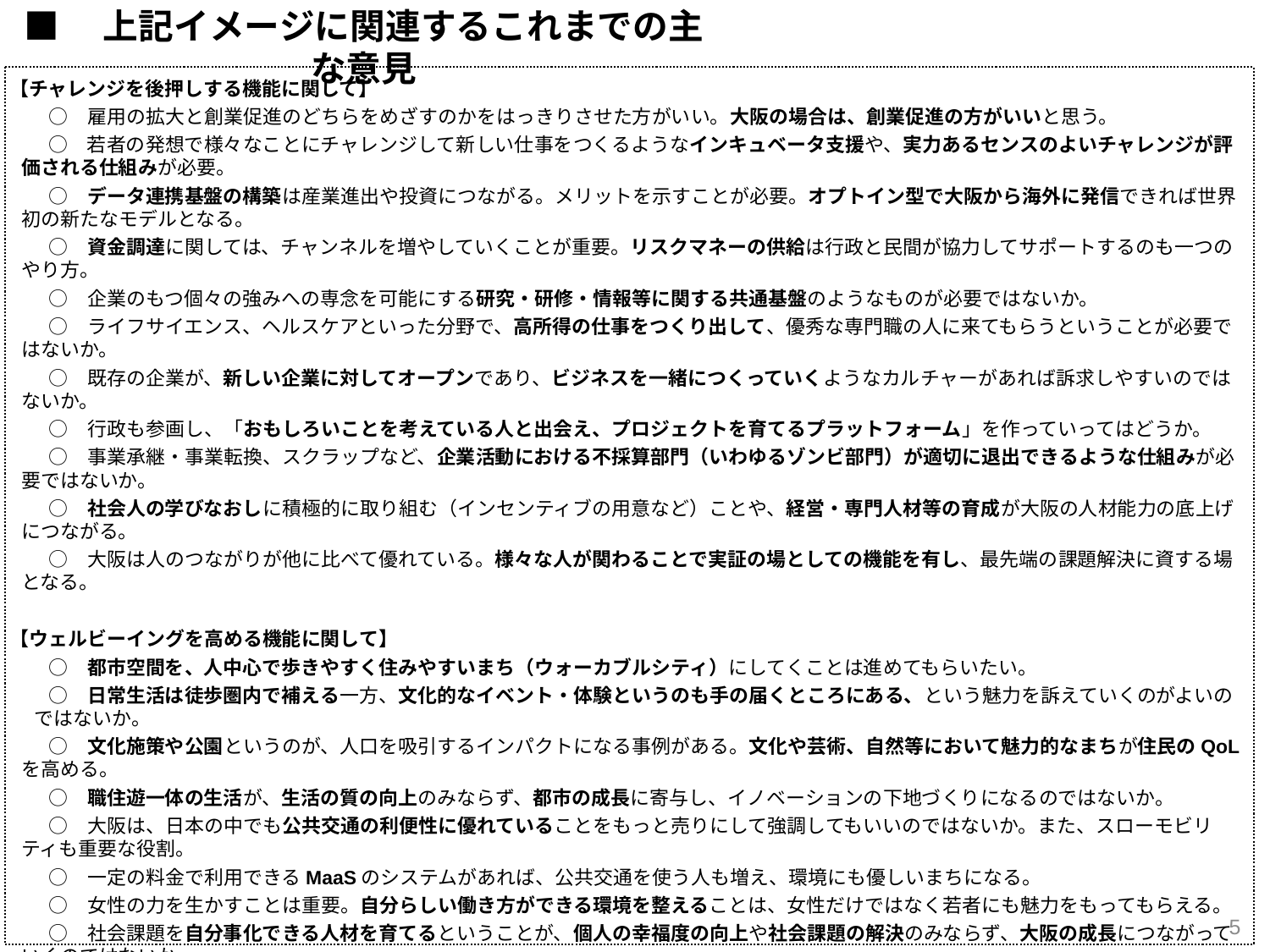

■　上記イメージに関連するこれまでの主な意見
【チャレンジを後押しする機能に関して】
　　○　雇用の拡大と創業促進のどちらをめざすのかをはっきりさせた方がいい。大阪の場合は、創業促進の方がいいと思う。
　　○　若者の発想で様々なことにチャレンジして新しい仕事をつくるようなインキュベータ支援や、実力あるセンスのよいチャレンジが評価される仕組みが必要。
　　○　データ連携基盤の構築は産業進出や投資につながる。メリットを示すことが必要。オプトイン型で大阪から海外に発信できれば世界初の新たなモデルとなる。
　　○　資金調達に関しては、チャンネルを増やしていくことが重要。リスクマネーの供給は行政と民間が協力してサポートするのも一つのやり方。
　　○　企業のもつ個々の強みへの専念を可能にする研究・研修・情報等に関する共通基盤のようなものが必要ではないか。
　　○　ライフサイエンス、ヘルスケアといった分野で、高所得の仕事をつくり出して、優秀な専門職の人に来てもらうということが必要ではないか。
　　○　既存の企業が、新しい企業に対してオープンであり、ビジネスを一緒につくっていくようなカルチャーがあれば訴求しやすいのではないか。
　　○　行政も参画し、「おもしろいことを考えている人と出会え、プロジェクトを育てるプラットフォーム」を作っていってはどうか。
　　○　事業承継・事業転換、スクラップなど、企業活動における不採算部門（いわゆるゾンビ部門）が適切に退出できるような仕組みが必要ではないか。
　　○　社会人の学びなおしに積極的に取り組む（インセンティブの用意など）ことや、経営・専門人材等の育成が大阪の人材能力の底上げにつながる。
　　○　大阪は人のつながりが他に比べて優れている。様々な人が関わることで実証の場としての機能を有し、最先端の課題解決に資する場となる。

【ウェルビーイングを高める機能に関して】
　　○　都市空間を、人中心で歩きやすく住みやすいまち（ウォーカブルシティ）にしてくことは進めてもらいたい。
　　○　日常生活は徒歩圏内で補える一方、文化的なイベント・体験というのも手の届くところにある、という魅力を訴えていくのがよいのではないか。
　　○　文化施策や公園というのが、人口を吸引するインパクトになる事例がある。文化や芸術、自然等において魅力的なまちが住民のQoLを高める。
　　○　職住遊一体の生活が、生活の質の向上のみならず、都市の成長に寄与し、イノベーションの下地づくりになるのではないか。
　　○　大阪は、日本の中でも公共交通の利便性に優れていることをもっと売りにして強調してもいいのではないか。また、スローモビリティも重要な役割。
　　○　一定の料金で利用できるMaaSのシステムがあれば、公共交通を使う人も増え、環境にも優しいまちになる。
　　○　女性の力を生かすことは重要。自分らしい働き方ができる環境を整えることは、女性だけではなく若者にも魅力をもってもらえる。
　　○　社会課題を自分事化できる人材を育てるということが、個人の幸福度の向上や社会課題の解決のみならず、大阪の成長につながっていくのではないか。
　　○　健康に関するデータについて、自分のバイタルデータがフィードバックされて自分の健康に寄与し、それが家族にフィードバックされ、それが地域に、
　　　 さらに産業政策にもつながり、産業政策が回りまわって日本人全体の健康に大きく貢献する、という拠点が大阪にできればよい。

【都市を支えるベーシックな機能（環境課題など社会課題への対応を含む）に関して】
　　○　安心・安全について、例えば治安が大きく改善していることを示せたら、将来住んでみようといったように共感を呼ぶことができるのではないか。
　　○　教育を重要視する必要がある。社会課題を自分事として行動を起こせる人を育てる教育、自己肯定感を高める教育、大阪を学ぶ教育などが重要。
　　○　外国人労働者の子どもの公教育の充実、多言語化、住宅確保など受け入れ態勢が必要ではないか。相談窓口の充実も非常に大事。
    ○　脱炭素に向け、環境配慮型の都市をどうつくっていくのか。
　　○　サーキュラーエコノミーを成し遂げていく際に、企業横断で取り組んでいく仕組みがあればよいのではないか。
5